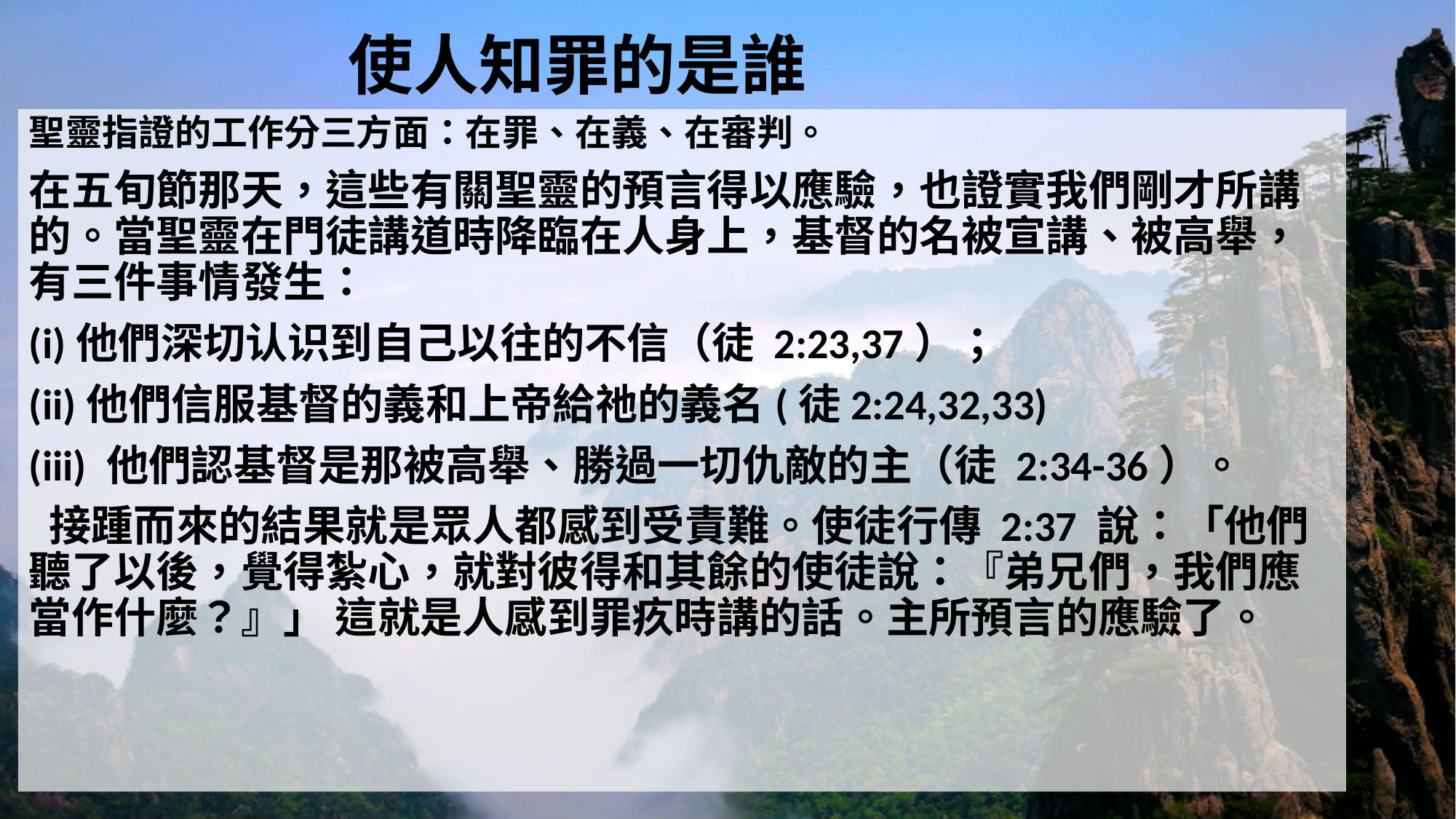

# 使人知罪的是誰
聖靈指證的工作分三方面：在罪、在義、在審判。
在五旬節那天，這些有關聖靈的預言得以應驗，也證實我們剛才所講的。當聖靈在門徒講道時降臨在人身上，基督的名被宣講、被高舉，有三件事情發生：
(i)他們深切认识到自己以往的不信（徒 2:23,37）；
(ii)他們信服基督的義和上帝給祂的義名(徒2:24,32,33)
(iii) 他們認基督是那被高舉、勝過一切仇敵的主（徒 2:34-36）。
 接踵而來的結果就是眾人都感到受責難。使徒行傳 2:37 說：「他們聽了以後，覺得紮心，就對彼得和其餘的使徒說：『弟兄們，我們應當作什麼？』」 這就是人感到罪疚時講的話。主所預言的應驗了。